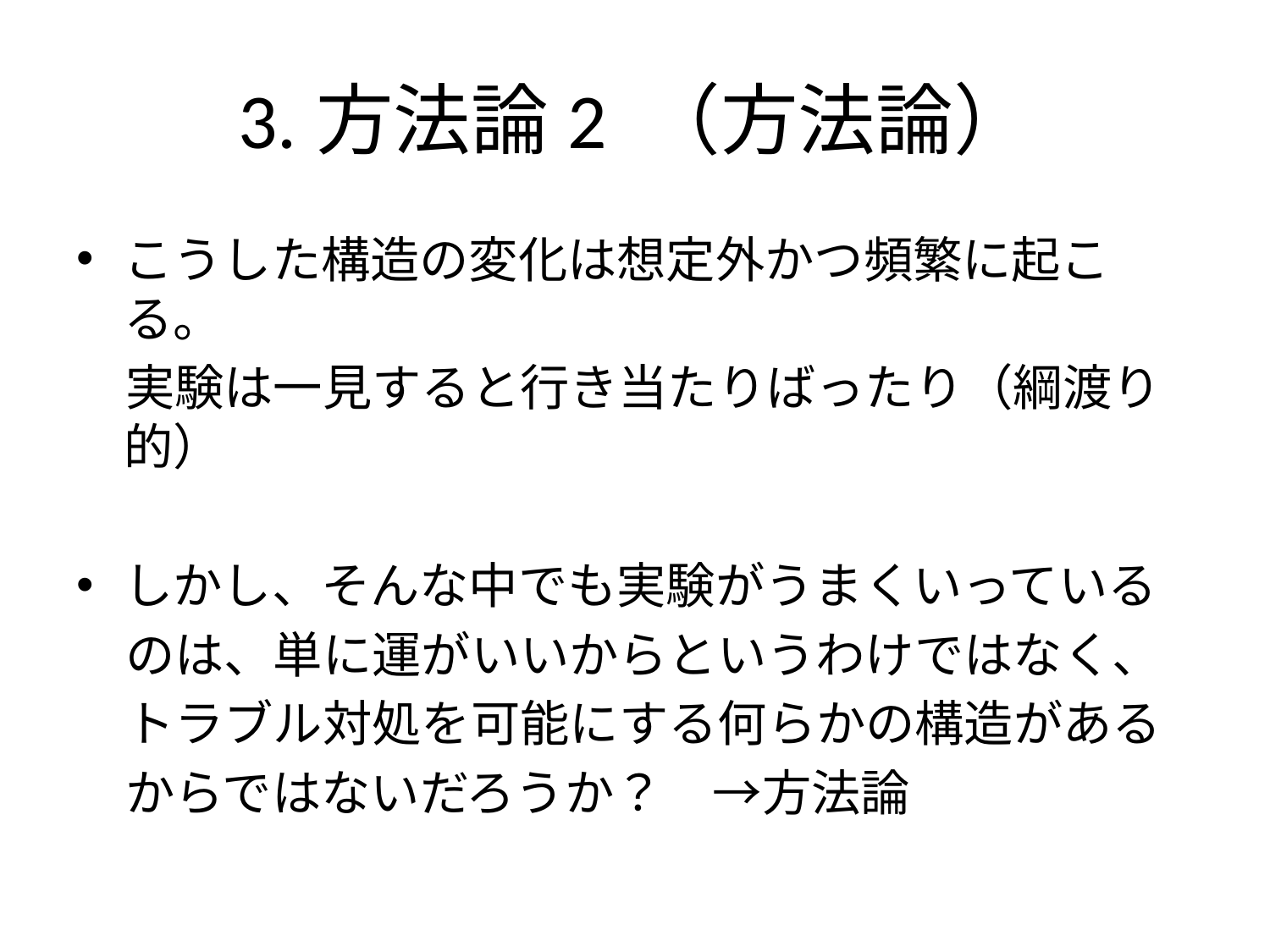

# 3.方法論2 （方法論）
こうした構造の変化は想定外かつ頻繁に起こる。
　実験は一見すると行き当たりばったり（綱渡り的）

しかし、そんな中でも実験がうまくいっている
　のは、単に運がいいからというわけではなく、
　トラブル対処を可能にする何らかの構造がある
　からではないだろうか？　→方法論